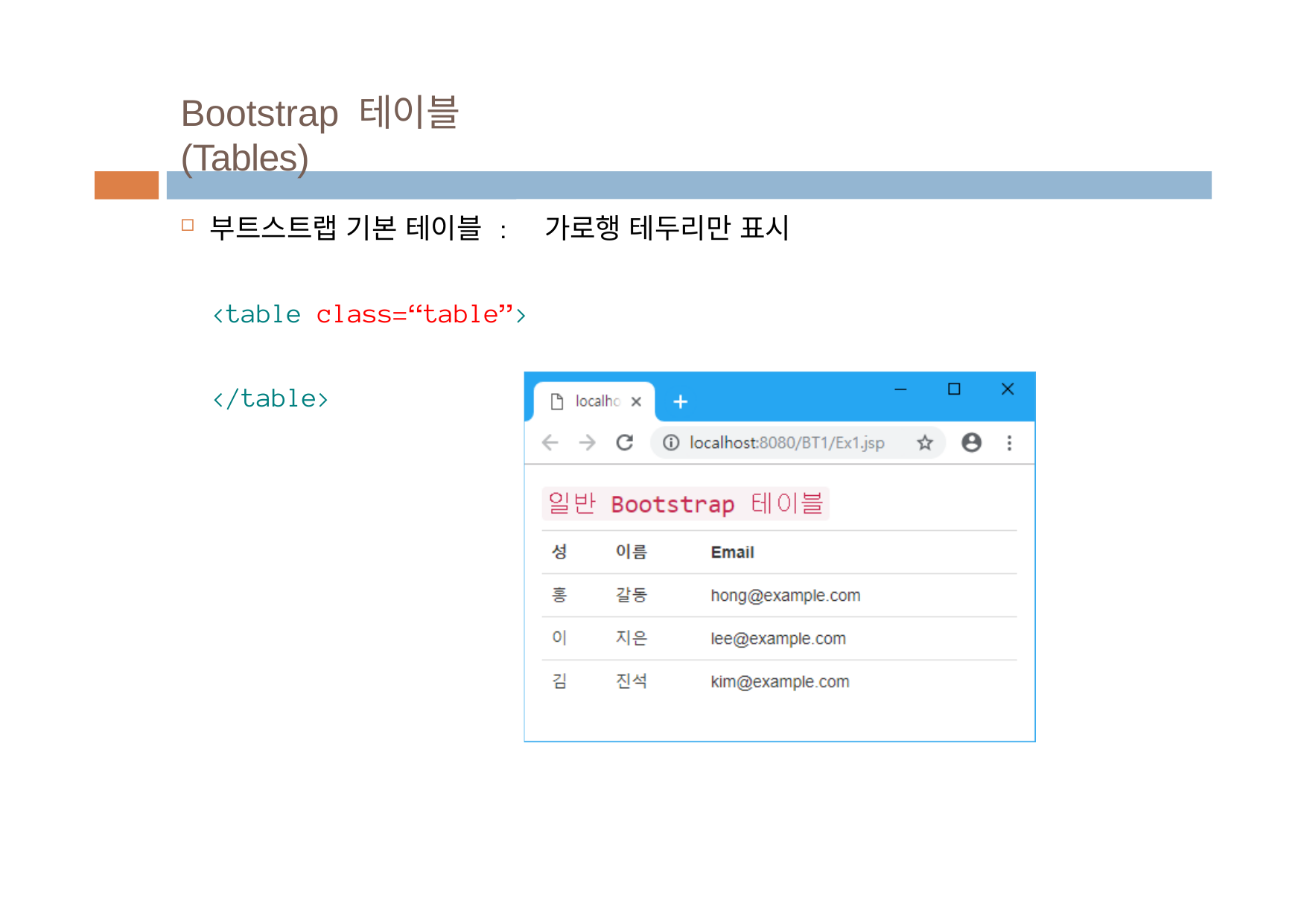

# Bootstrap 테이블(Tables)
부트스트랩 기본 테이블 : 가로행 테두리만 표시

<table class=“table”>

</table>